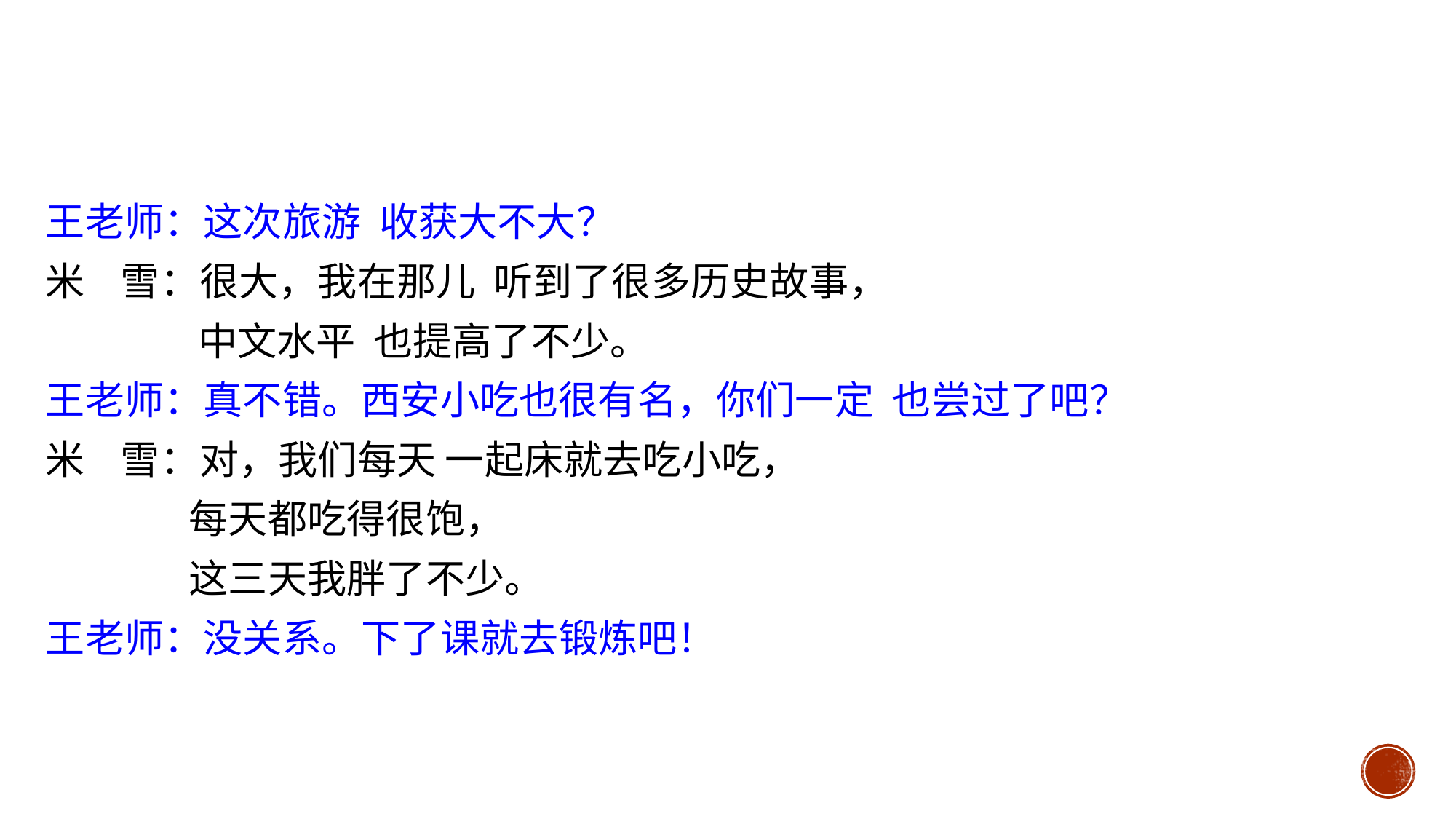

王老师：这次旅游  收获大不大？
米    雪：很大，我在那儿  听到了很多历史故事，
                中文水平  也提高了不少。
王老师：真不错。西安小吃也很有名，你们一定  也尝过了吧？
米    雪：对，我们每天 一起床就去吃小吃，
               每天都吃得很饱，
               这三天我胖了不少。
王老师：没关系。下了课就去锻炼吧！